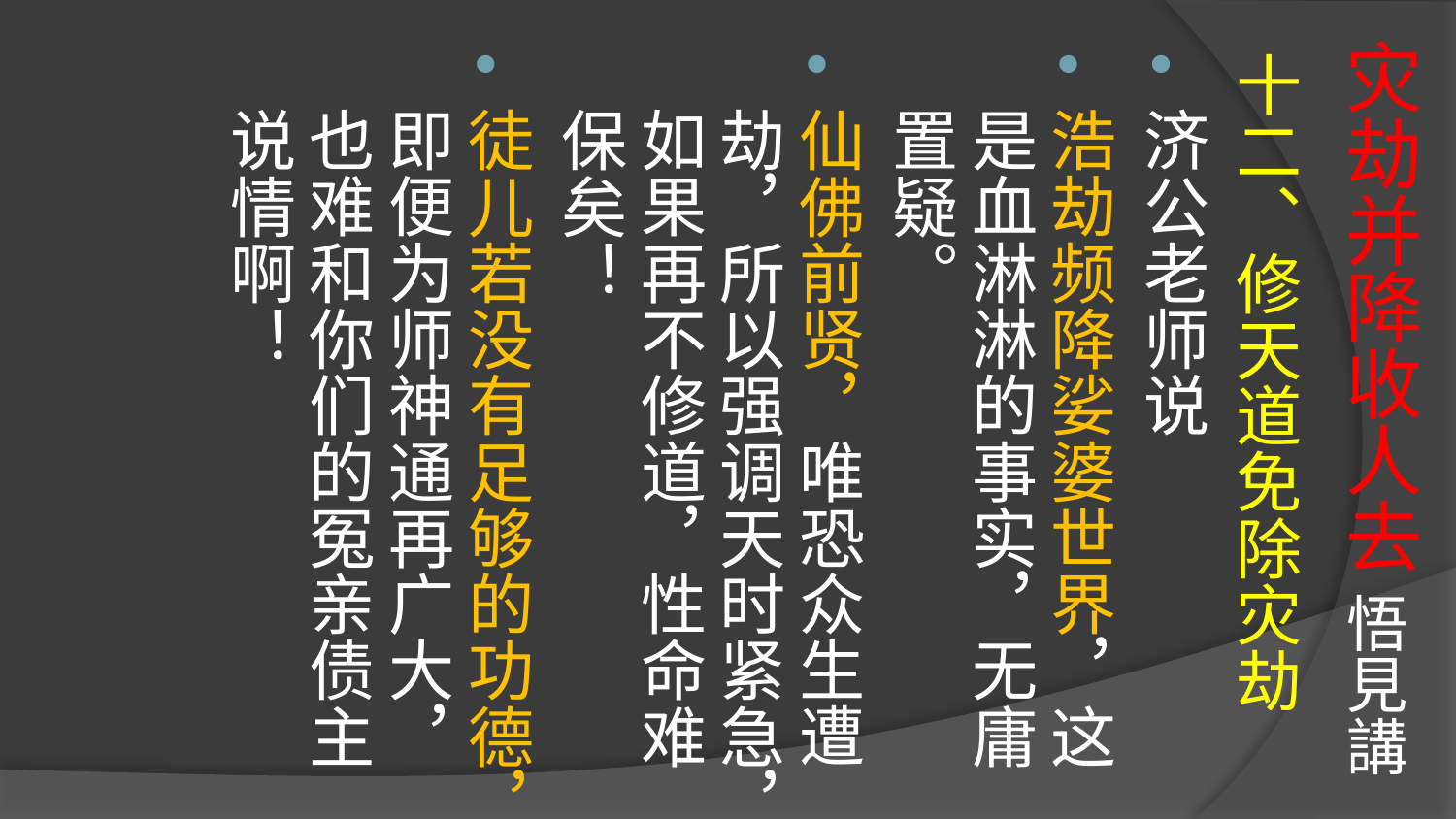

# 灾劫并降收人去 悟見講
十二、修天道免除灾劫
济公老师说
浩劫频降娑婆世界，这是血淋淋的事实，无庸置疑。
仙佛前贤，唯恐众生遭劫，所以强调天时紧急，如果再不修道，性命难保矣！
徒儿若没有足够的功德，即便为师神通再广大，也难和你们的冤亲债主说情啊！